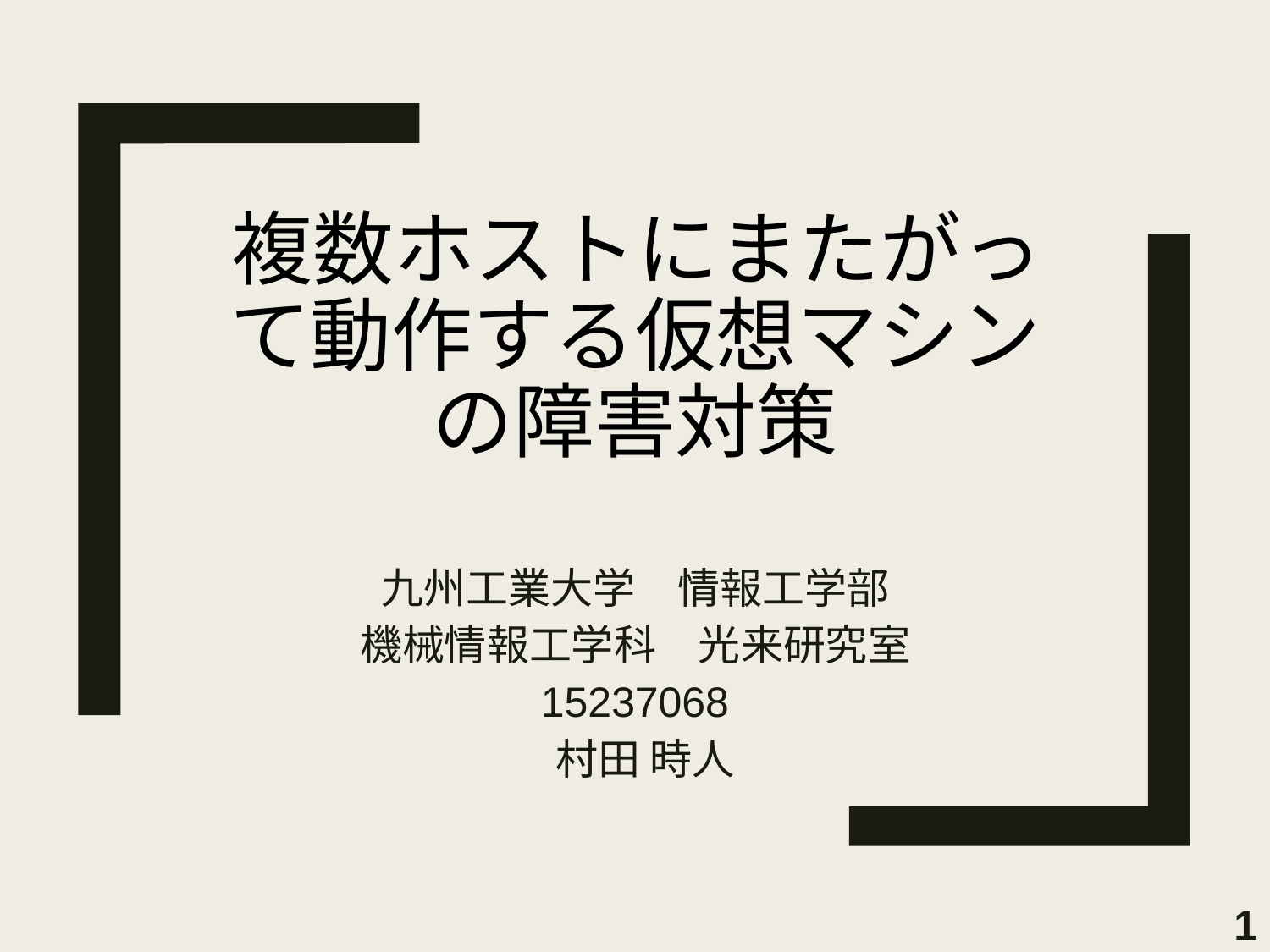

# 複数ホストにまたがって動作する仮想マシンの障害対策
九州工業大学　情報工学部
機械情報工学科　光来研究室
15237068
 村田 時人
1